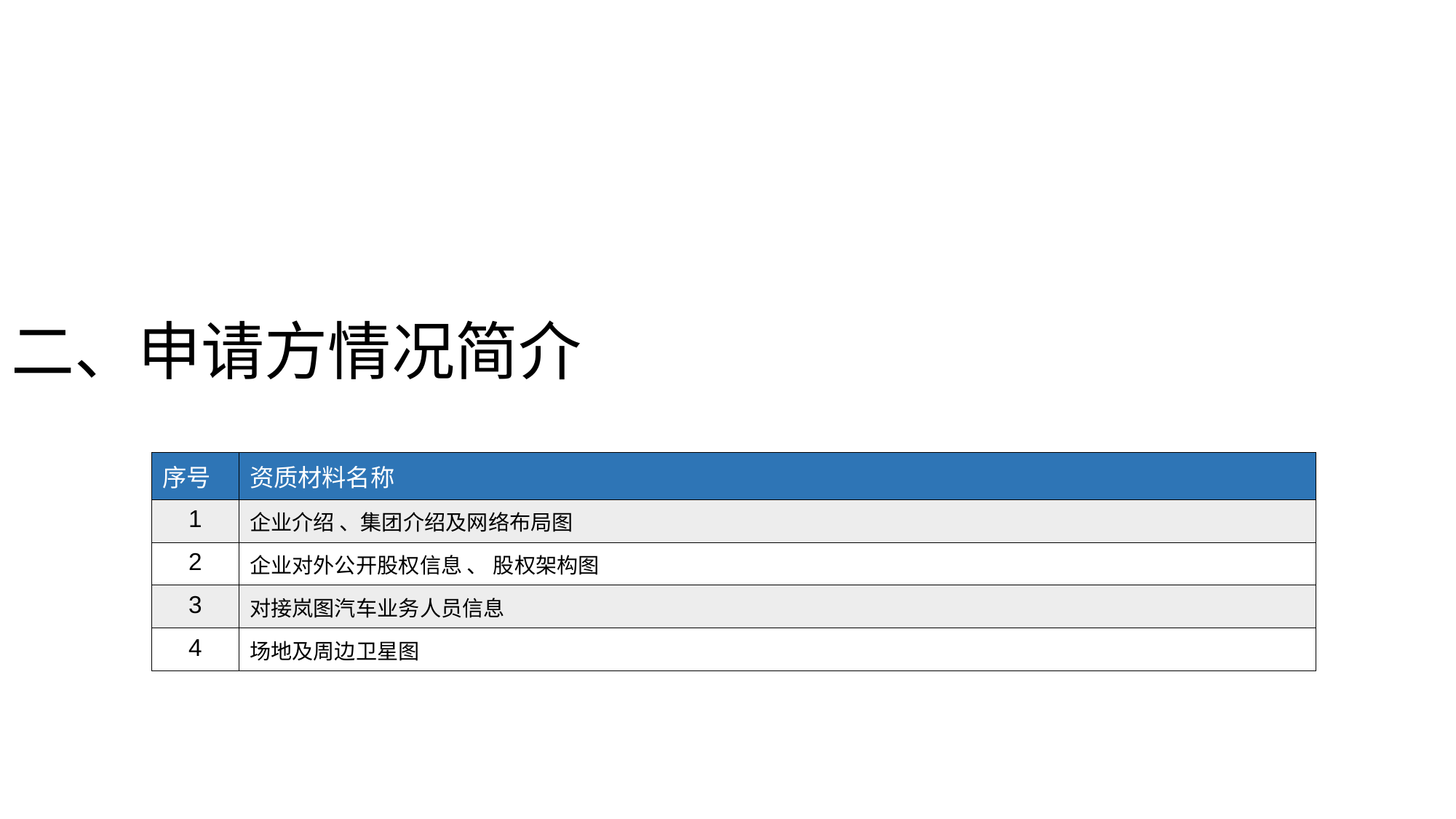

二、申请方情况简介
| 序号 | 资质材料名称 |
| --- | --- |
| 1 | 企业介绍 、集团介绍及网络布局图 |
| 2 | 企业对外公开股权信息 、 股权架构图 |
| 3 | 对接岚图汽车业务人员信息 |
| 4 | 场地及周边卫星图 |